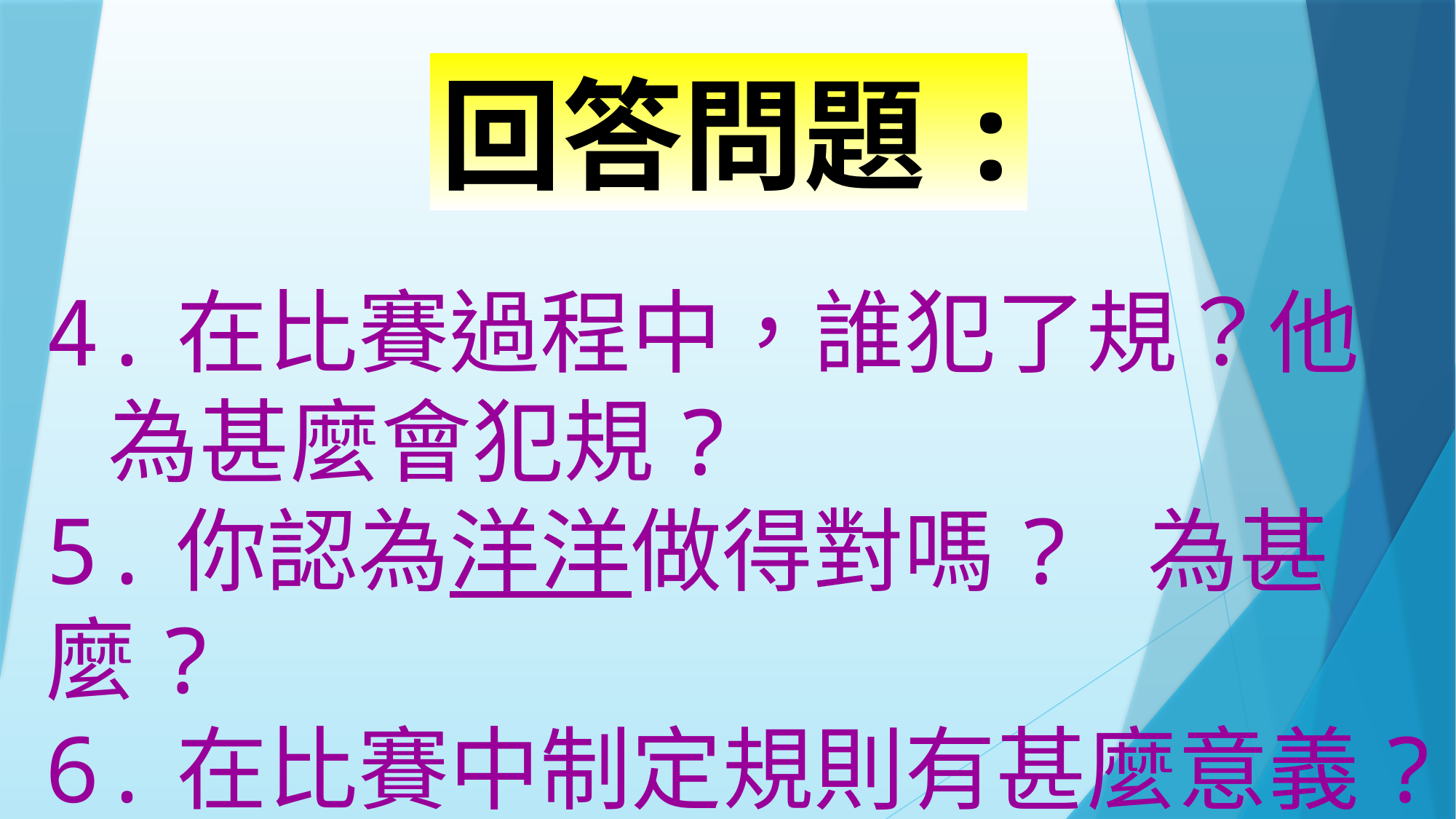

回答問題:
4.在比賽過程中，誰犯了規？他
  為甚麼會犯規?
5.你認為洋洋做得對嗎? 為甚麼?
6.在比賽中制定規則有甚麼意義?